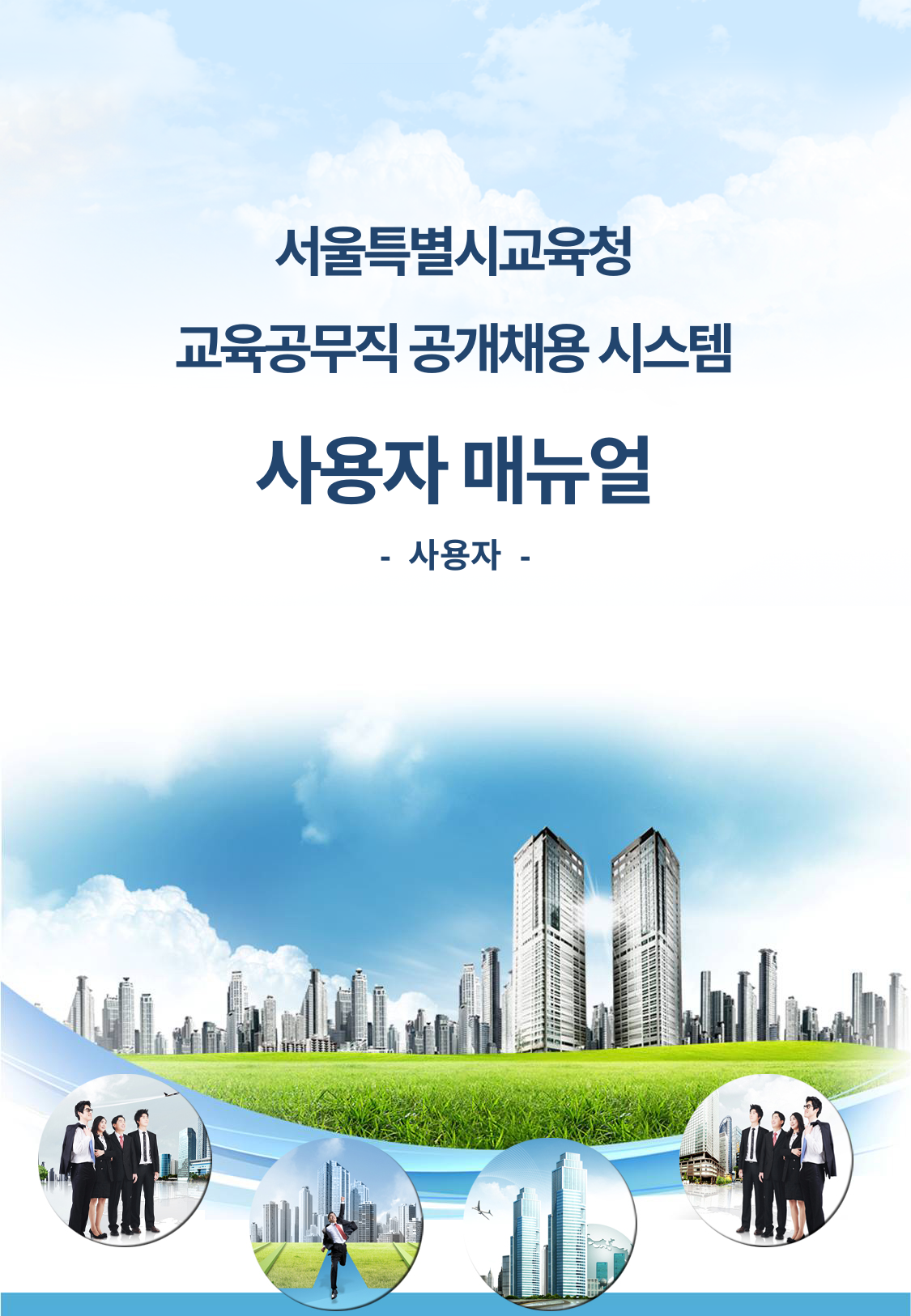

서울특별시교육청
교육공무직 공개채용 시스템
사용자 매뉴얼
- 사용자 -